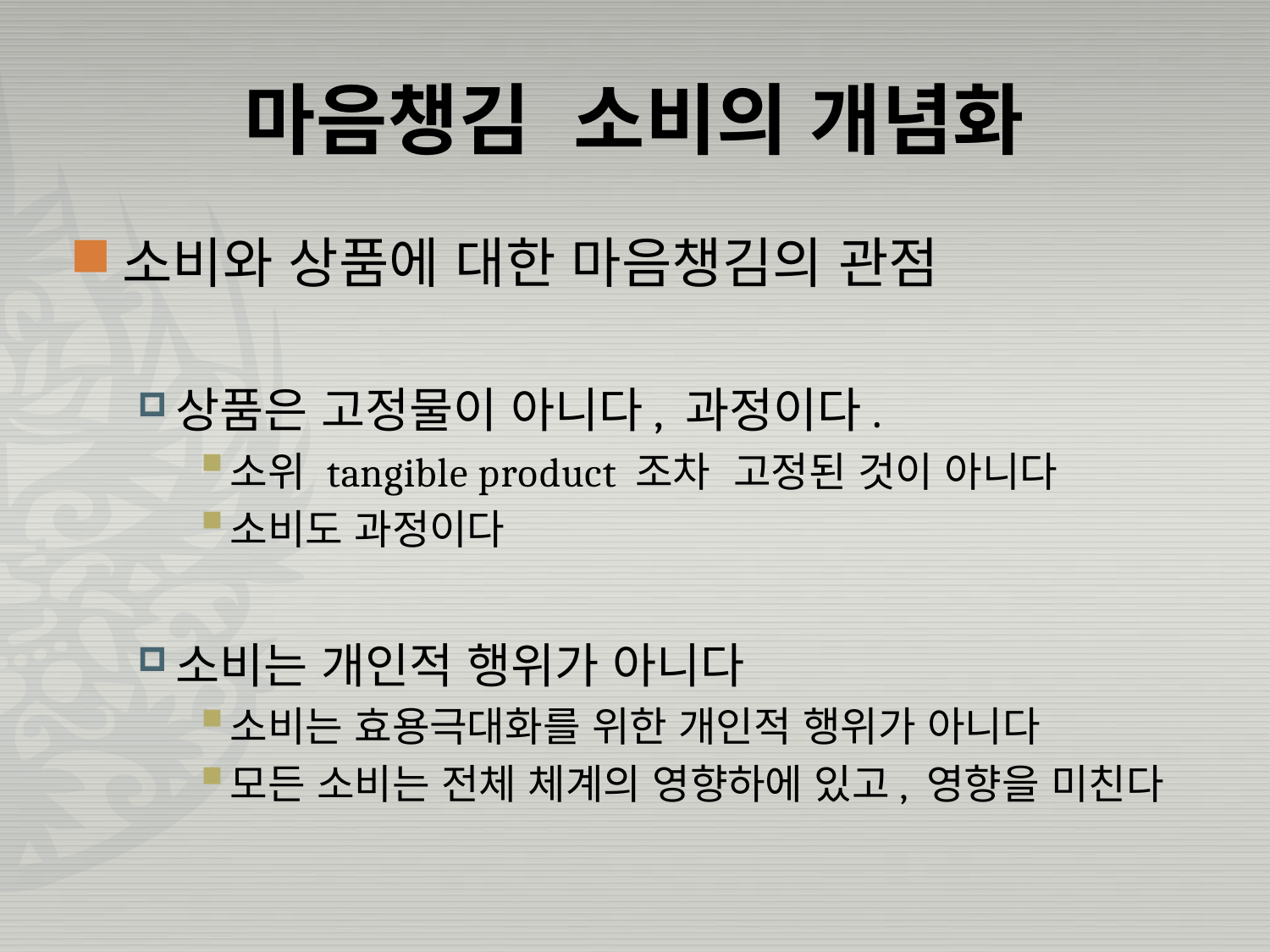

# 마음챙김  소비의 개념화
소비와 상품에 대한 마음챙김의 관점

상품은 고정물이 아니다, 과정이다.
소위 tangible product 조차  고정된 것이 아니다
소비도 과정이다

소비는 개인적 행위가 아니다
소비는 효용극대화를 위한 개인적 행위가 아니다
모든 소비는 전체 체계의 영향하에 있고, 영향을 미친다